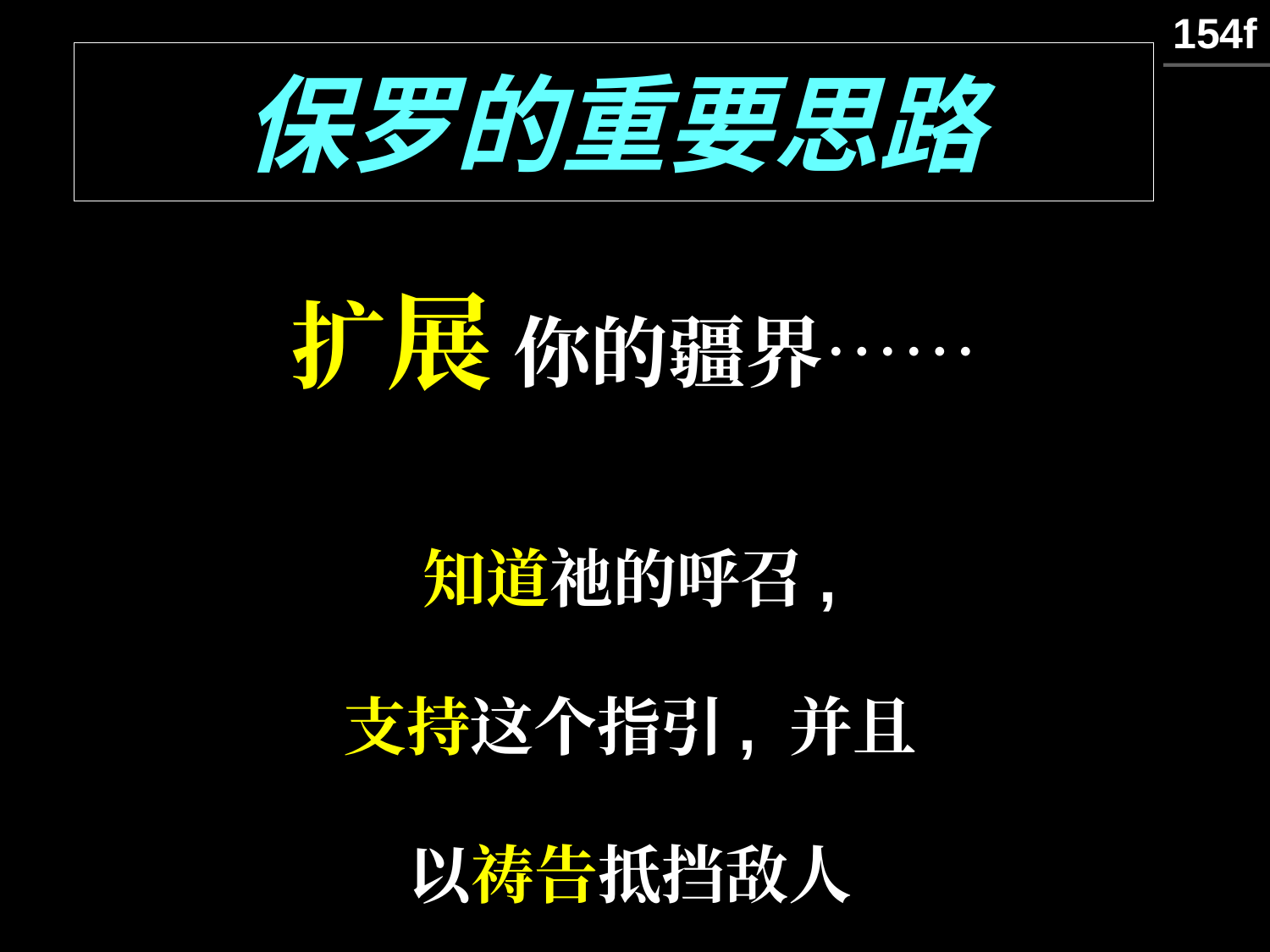

154f
# 保罗的重要思路
扩展 你的疆界……
知道祂的呼召,
支持这个指引, 并且
以祷告抵挡敌人